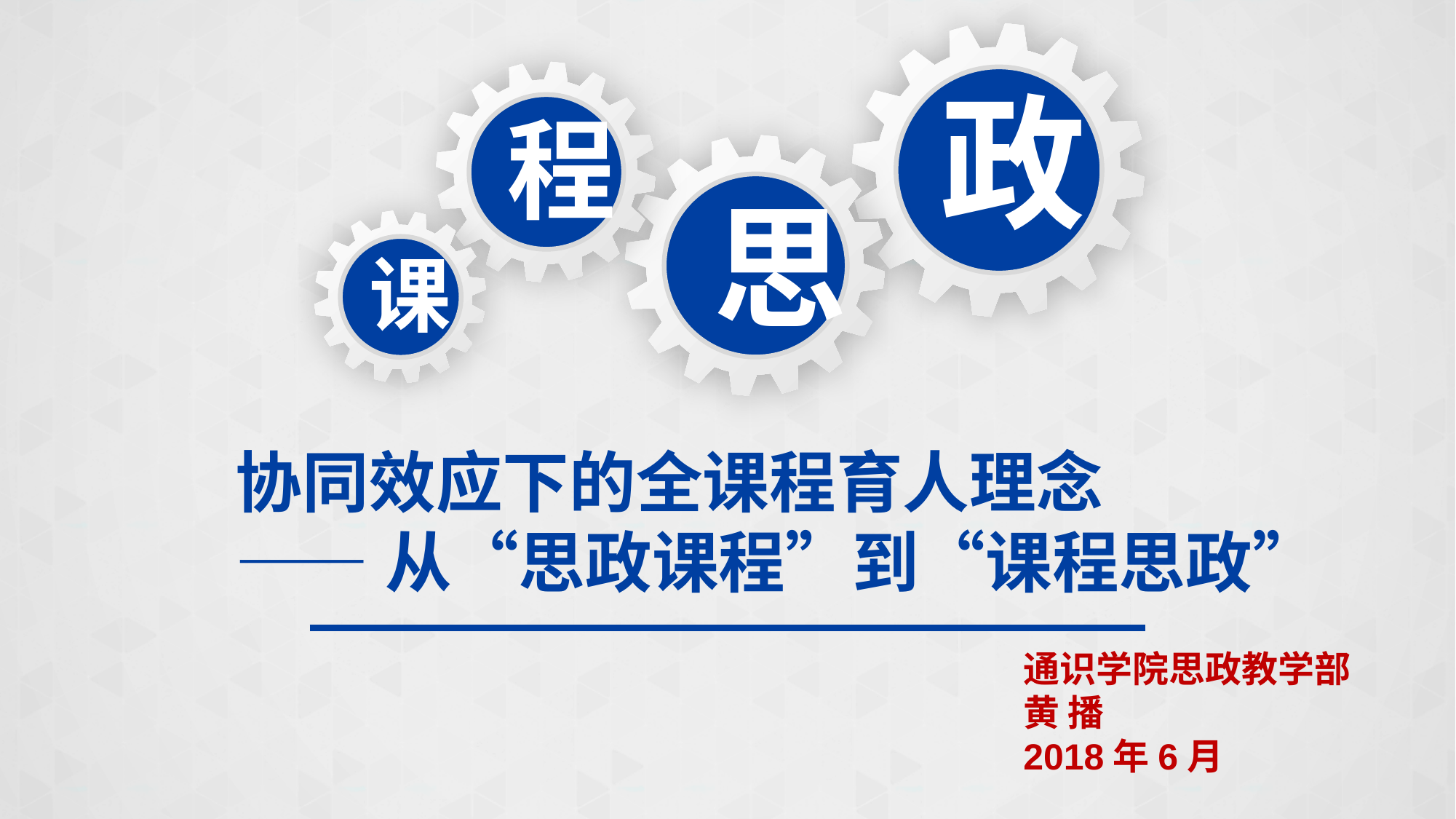

政

程

思

课
协同效应下的全课程育人理念
——从“思政课程”到“课程思政”

通识学院思政教学部
黄 播
2018年6月